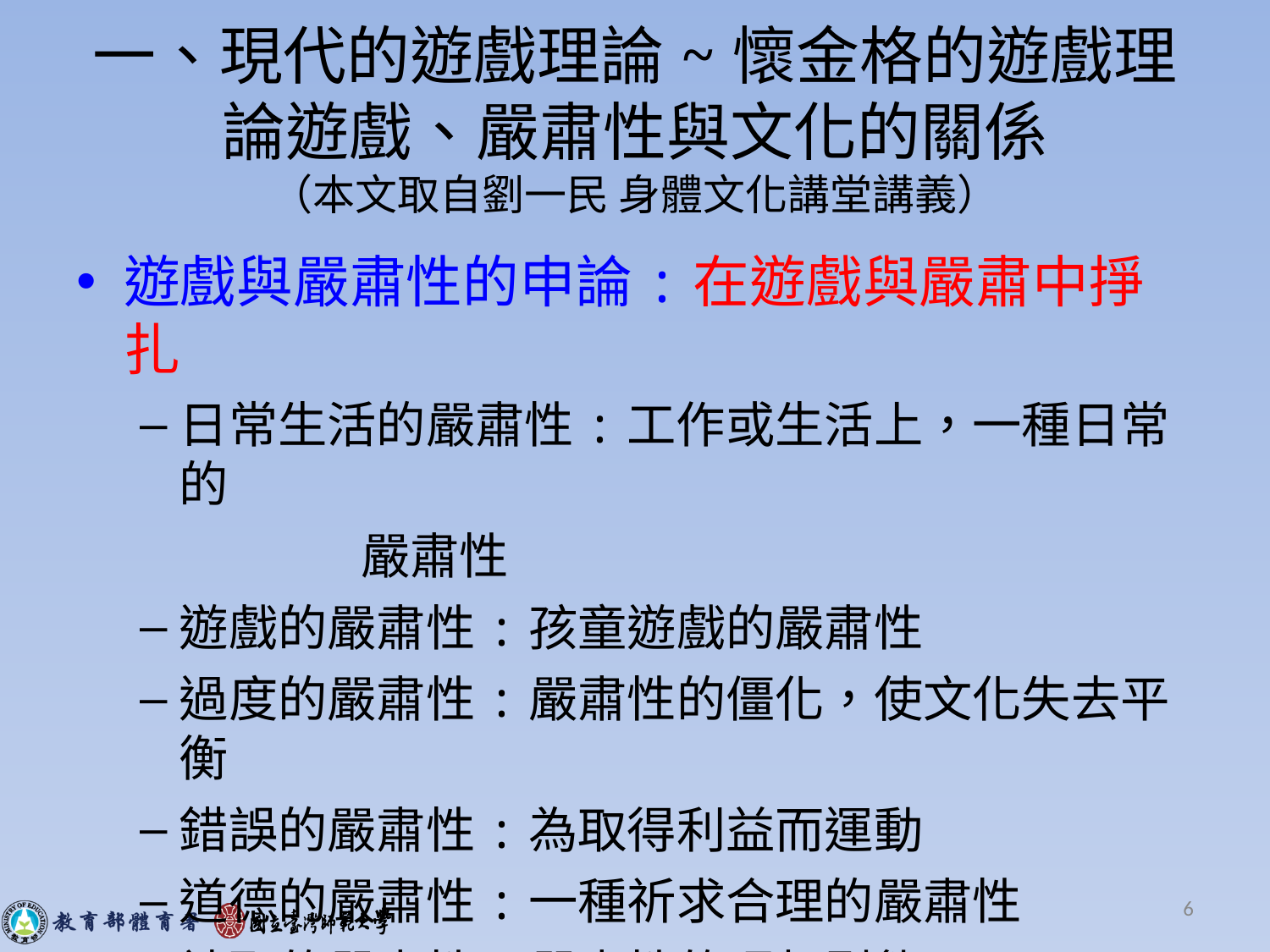

# 一、現代的遊戲理論~懷金格的遊戲理論遊戲、嚴肅性與文化的關係 （本文取自劉一民 身體文化講堂講義）
遊戲與嚴肅性的申論:在遊戲與嚴肅中掙扎
日常生活的嚴肅性:工作或生活上，一種日常的
                   嚴肅性
遊戲的嚴肅性:孩童遊戲的嚴肅性
過度的嚴肅性:嚴肅性的僵化，使文化失去平衡
錯誤的嚴肅性:為取得利益而運動
道德的嚴肅性:一種祈求合理的嚴肅性
神聖的嚴肅性:嚴肅性的理想型態
6